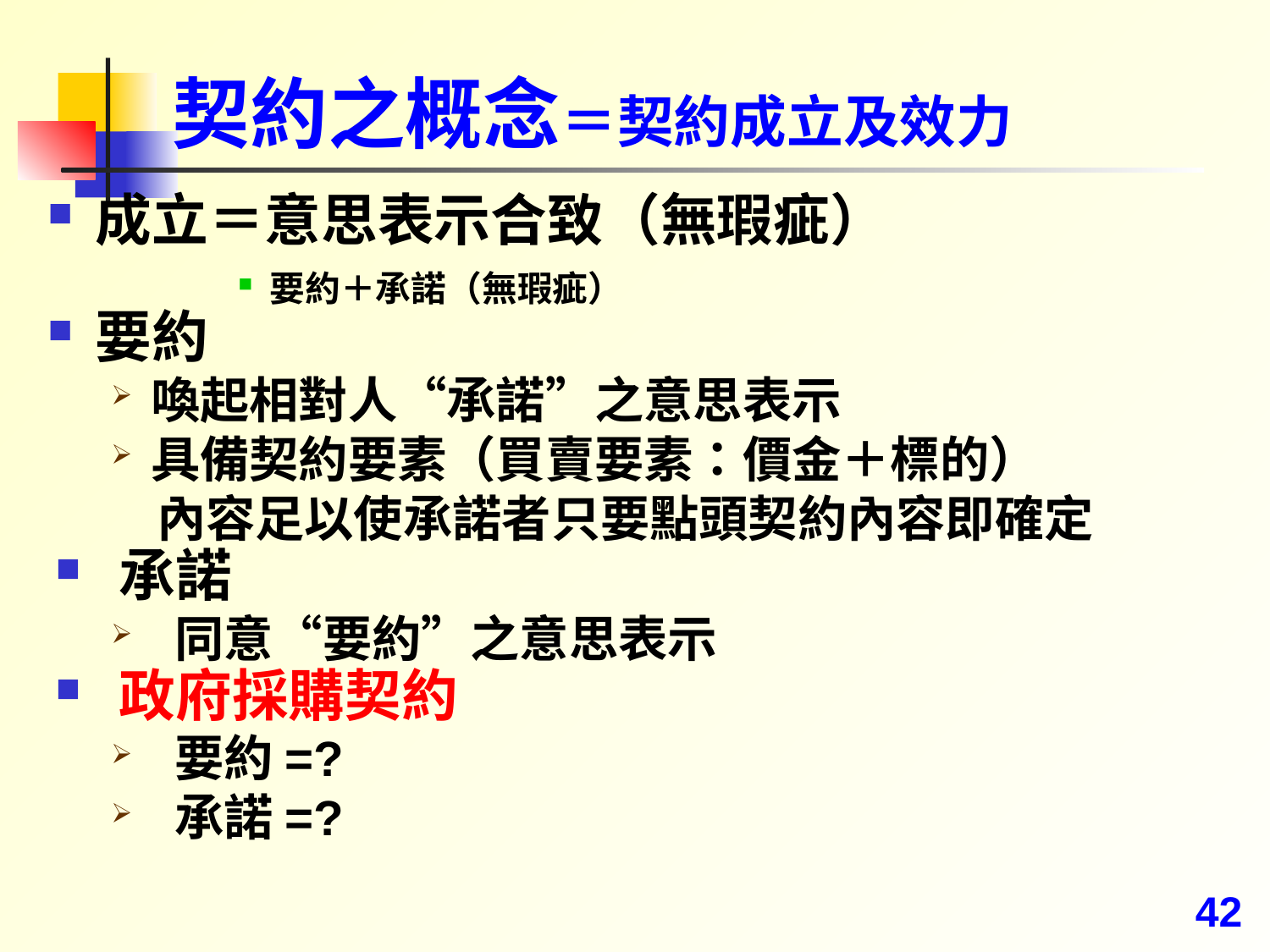

# 契約之概念＝契約成立及效力
成立＝意思表示合致（無瑕疵）
要約＋承諾（無瑕疵）
要約
喚起相對人“承諾”之意思表示
具備契約要素（買賣要素：價金＋標的）
   內容足以使承諾者只要點頭契約內容即確定
承諾
同意“要約”之意思表示
政府採購契約
要約=?
承諾=?

42